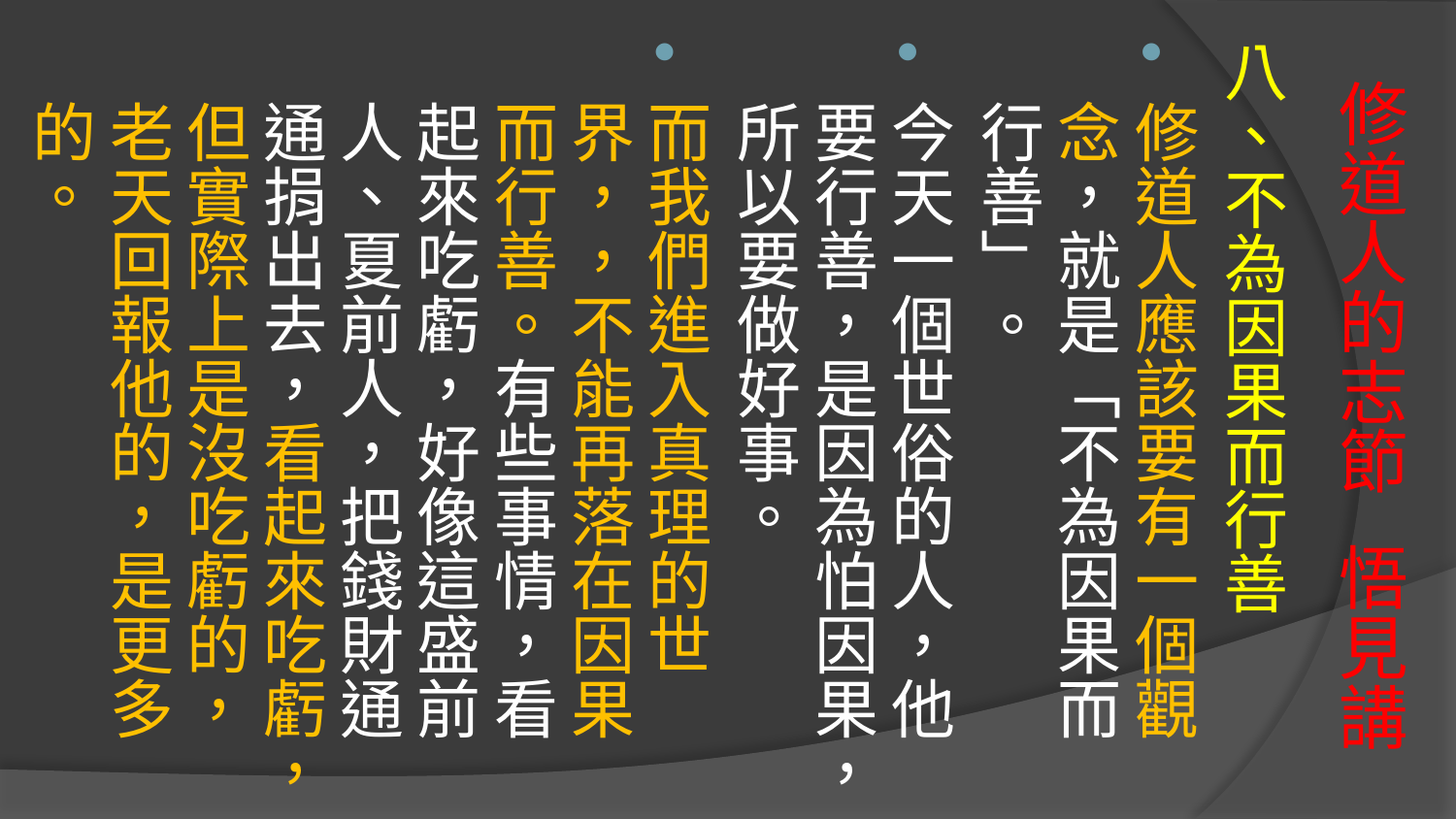

八、不為因果而行善
修道人應該要有一個觀念，就是﹁不為因果而行善﹂。
今天一個世俗的人，他要行善，是因為怕因果，所以要做好事。
而我們進入真理的世界，，不能再落在因果而行善。有些事情，看起來吃虧，好像這盛前人、夏前人，把錢財通通捐出去，看起來吃虧，但實際上是沒吃虧的，老天回報他的，是更多的。
# 修道人的志節   悟見講